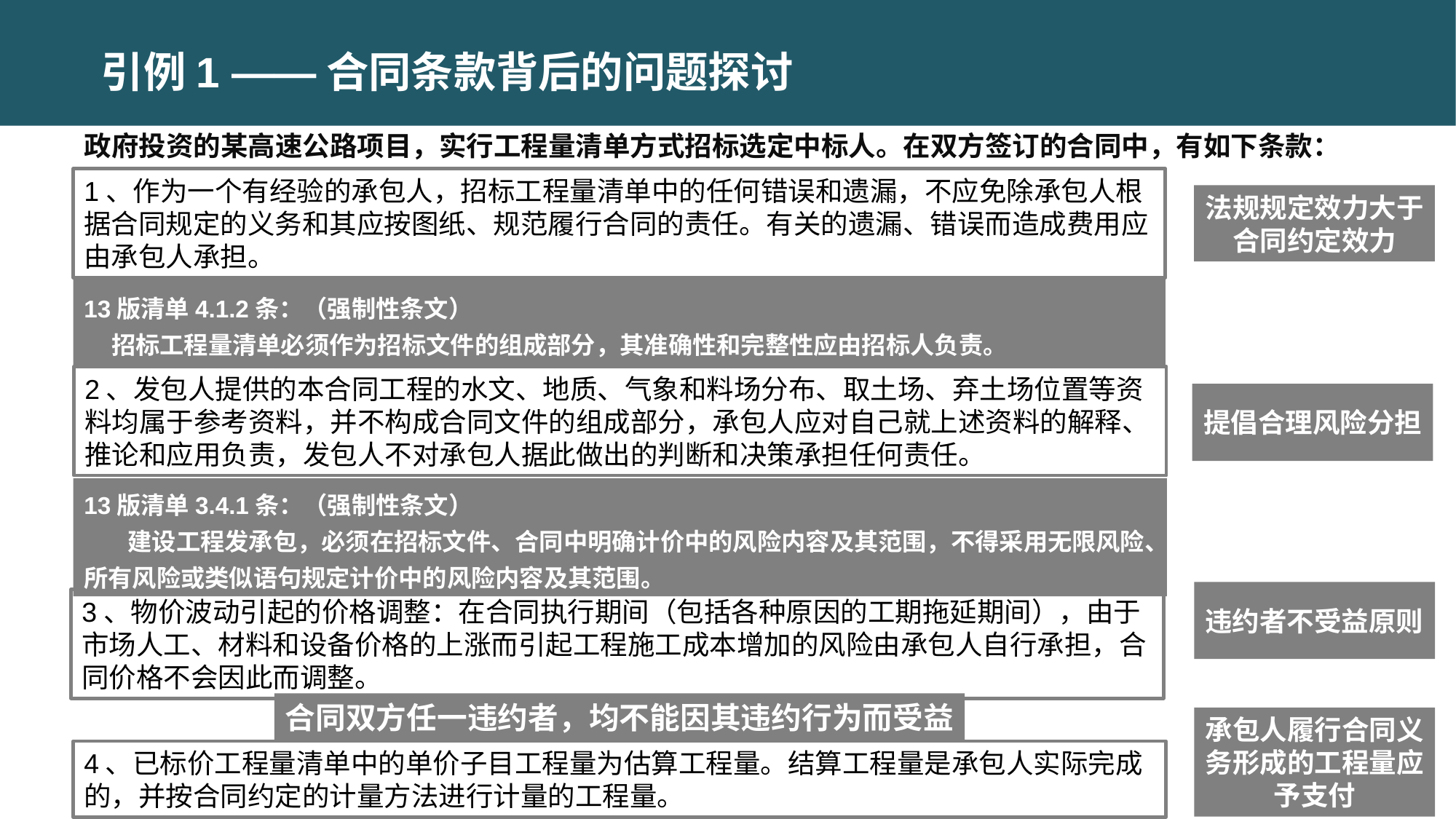

引例1 ——合同条款背后的问题探讨
政府投资的某高速公路项目，实行工程量清单方式招标选定中标人。在双方签订的合同中，有如下条款：
1、作为一个有经验的承包人，招标工程量清单中的任何错误和遗漏，不应免除承包人根据合同规定的义务和其应按图纸、规范履行合同的责任。有关的遗漏、错误而造成费用应由承包人承担。
法规规定效力大于合同约定效力
13版清单4.1.2条：（强制性条文）
    招标工程量清单必须作为招标文件的组成部分，其准确性和完整性应由招标人负责。
2、发包人提供的本合同工程的水文、地质、气象和料场分布、取土场、弃土场位置等资料均属于参考资料，并不构成合同文件的组成部分，承包人应对自己就上述资料的解释、推论和应用负责，发包人不对承包人据此做出的判断和决策承担任何责任。
提倡合理风险分担
13版清单3.4.1条：（强制性条文）
       建设工程发承包，必须在招标文件、合同中明确计价中的风险内容及其范围，不得采用无限风险、所有风险或类似语句规定计价中的风险内容及其范围。
违约者不受益原则
3、物价波动引起的价格调整：在合同执行期间（包括各种原因的工期拖延期间），由于市场人工、材料和设备价格的上涨而引起工程施工成本增加的风险由承包人自行承担，合同价格不会因此而调整。
合同双方任一违约者，均不能因其违约行为而受益
承包人履行合同义务形成的工程量应予支付
4、已标价工程量清单中的单价子目工程量为估算工程量。结算工程量是承包人实际完成的，并按合同约定的计量方法进行计量的工程量。